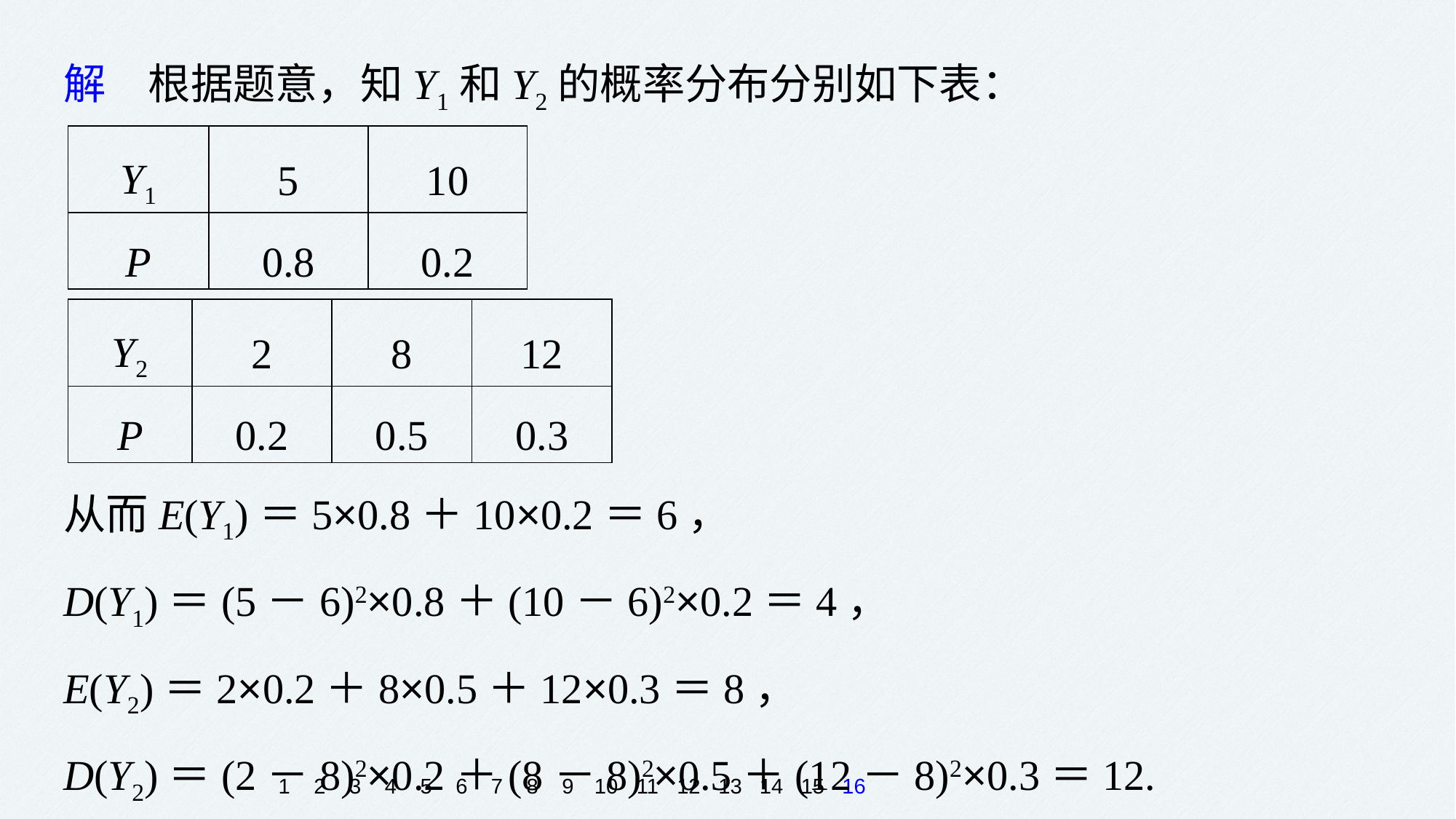

解　根据题意，知Y1和Y2的概率分布分别如下表：
| Y1 | 5 | 10 |
| --- | --- | --- |
| P | 0.8 | 0.2 |
| Y2 | 2 | 8 | 12 |
| --- | --- | --- | --- |
| P | 0.2 | 0.5 | 0.3 |
从而E(Y1)＝5×0.8＋10×0.2＝6，
D(Y1)＝(5－6)2×0.8＋(10－6)2×0.2＝4，
E(Y2)＝2×0.2＋8×0.5＋12×0.3＝8，
D(Y2)＝(2－8)2×0.2＋(8－8)2×0.5＋(12－8)2×0.3＝12.
1
2
3
4
5
6
7
8
9
10
11
12
13
14
15
16